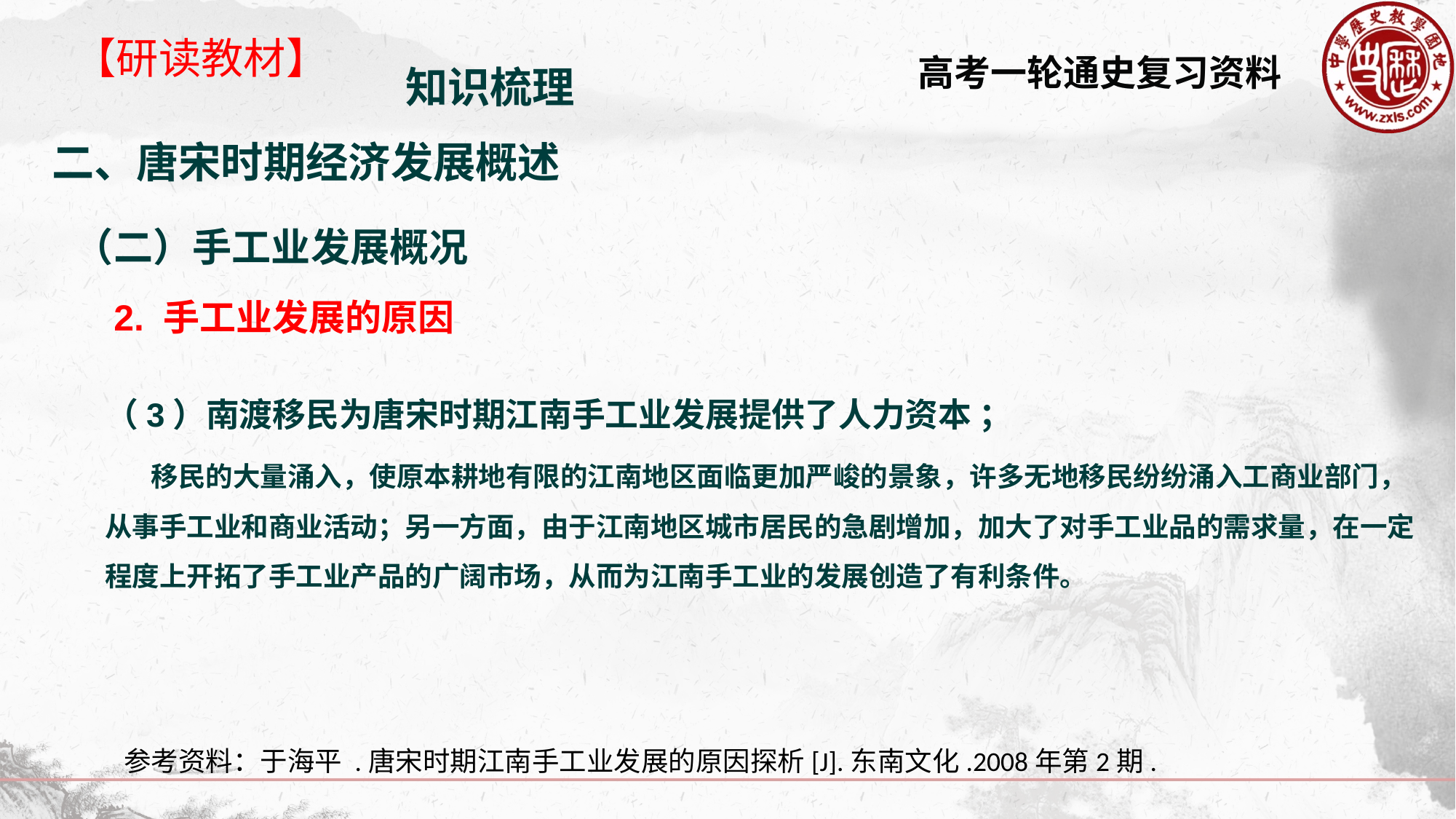

【研读教材】
知识梳理
二、唐宋时期经济发展概述
（二）手工业发展概况
2. 手工业发展的原因
（3）南渡移民为唐宋时期江南手工业发展提供了人力资本 ；
     移民的大量涌入，使原本耕地有限的江南地区面临更加严峻的景象，许多无地移民纷纷涌入工商业部门，从事手工业和商业活动；另一方面，由于江南地区城市居民的急剧增加，加大了对手工业品的需求量，在一定程度上开拓了手工业产品的广阔市场，从而为江南手工业的发展创造了有利条件。
参考资料：于海平 .唐宋时期江南手工业发展的原因探析[J].东南文化.2008年第2期.